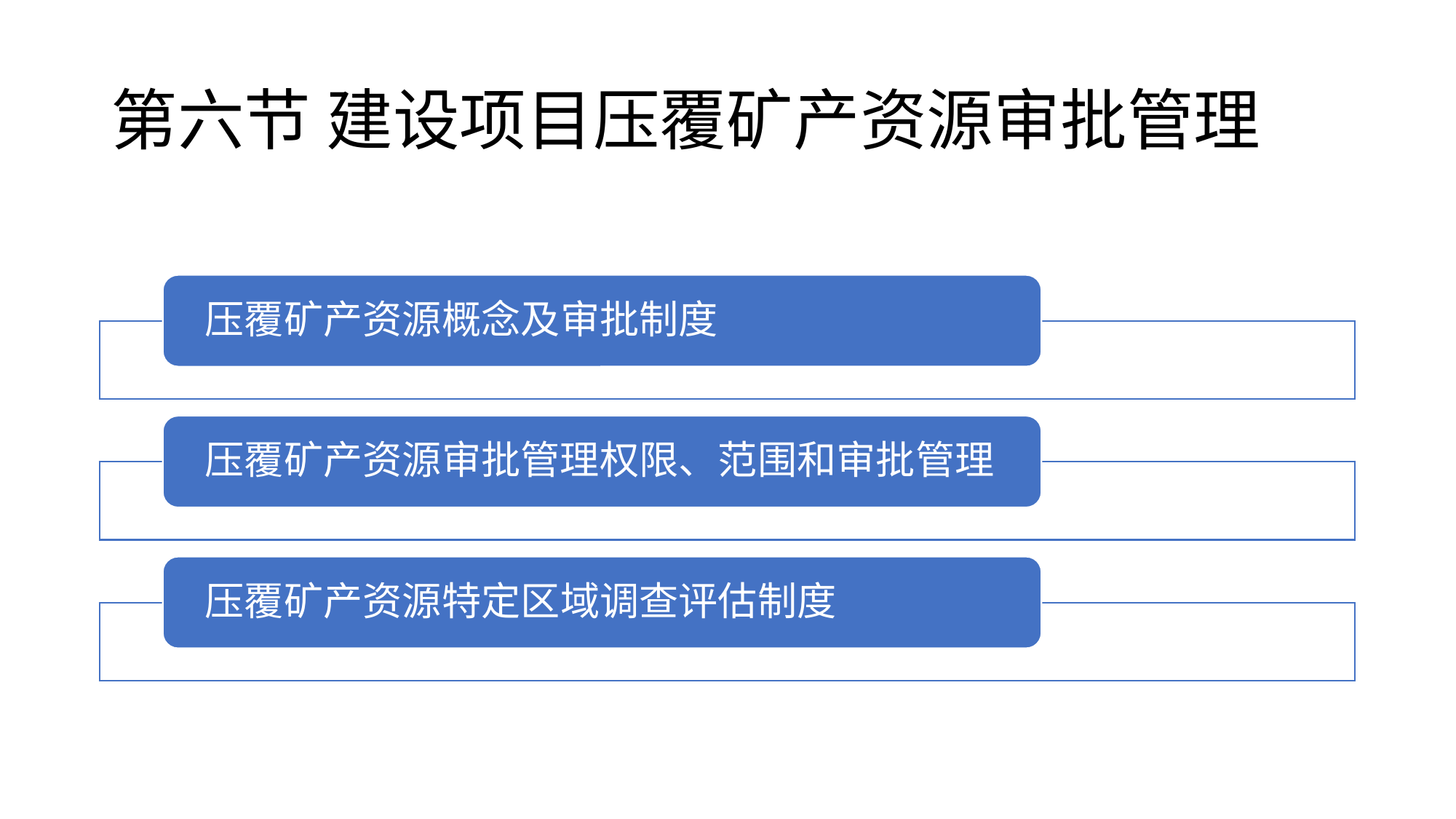

# 第六节 建设项目压覆矿产资源审批管理
压覆矿产资源概念及审批制度
压覆矿产资源审批管理权限、范围和审批管理
压覆矿产资源特定区域调查评估制度